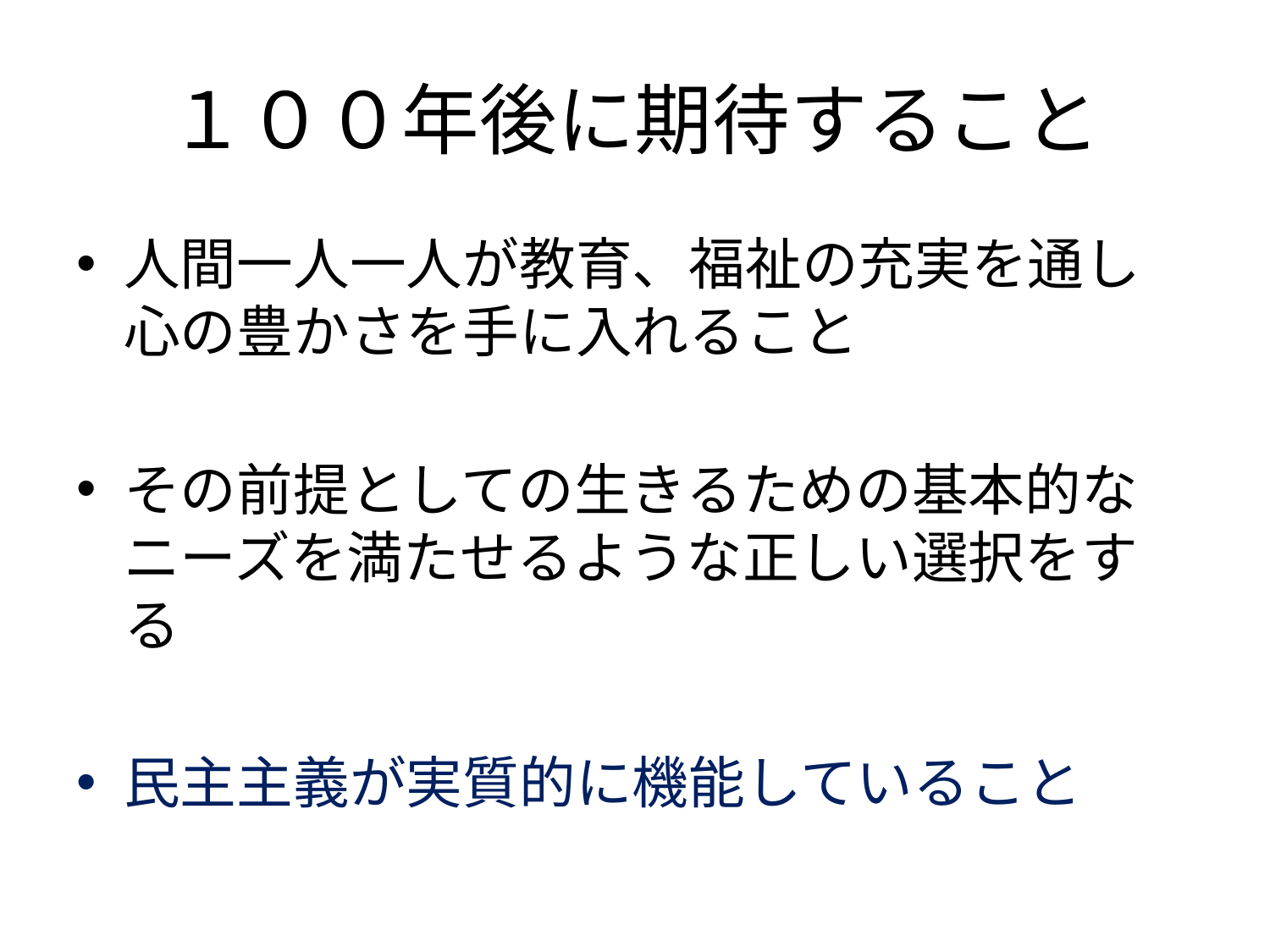

# １００年後に期待すること
人間一人一人が教育、福祉の充実を通し心の豊かさを手に入れること

その前提としての生きるための基本的なニーズを満たせるような正しい選択をする

民主主義が実質的に機能していること